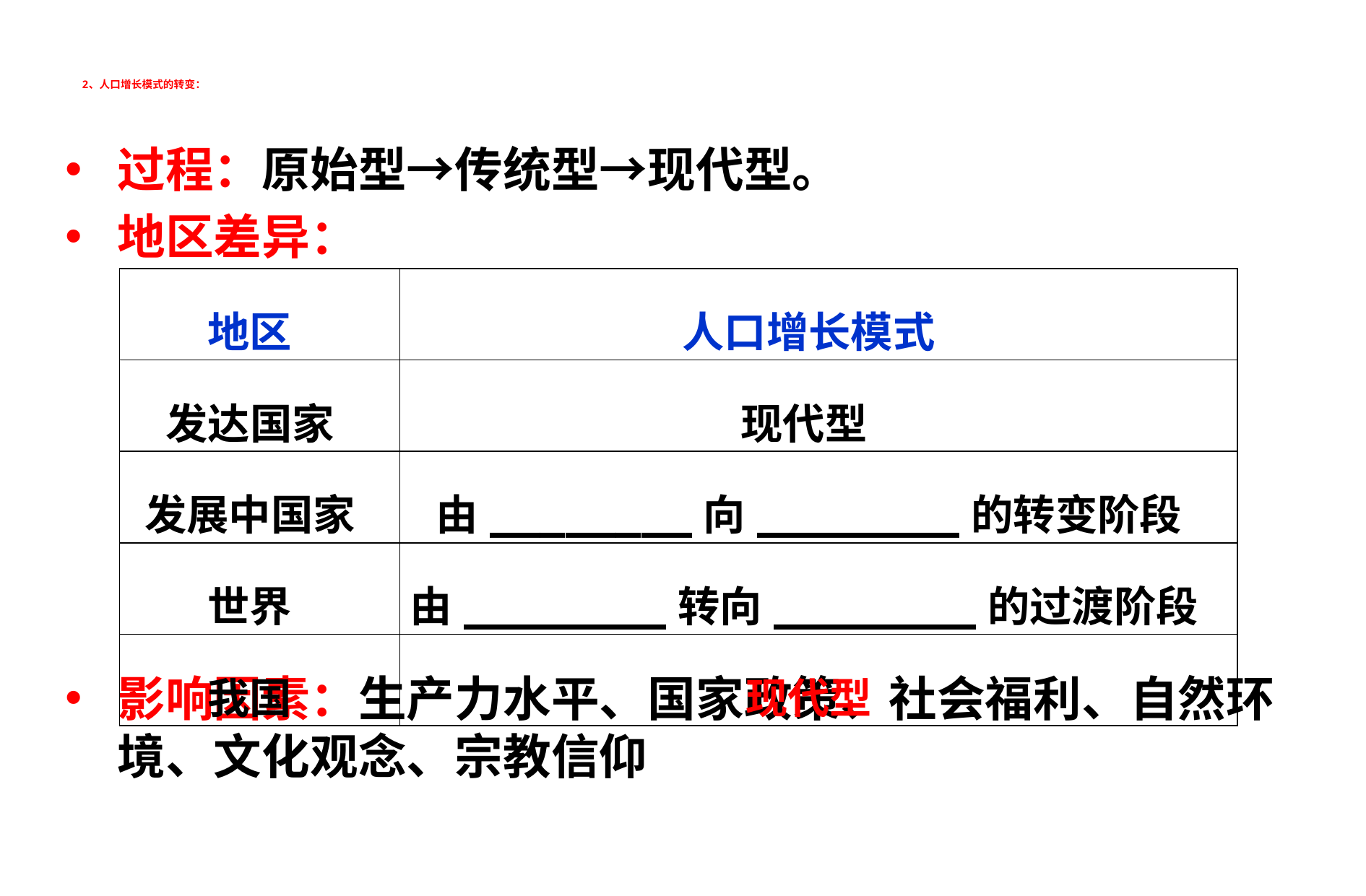

# 2、人口增长模式的转变：
过程：原始型→传统型→现代型。
地区差异：

影响因素：生产力水平、国家政策、社会福利、自然环境、文化观念、宗教信仰
| 地区 | 人口增长模式 |
| --- | --- |
| 发达国家 | 现代型 |
| 发展中国家 | 由\_\_\_\_\_\_\_\_向\_\_\_\_\_\_\_\_的转变阶段 |
| 世界 | 由\_\_\_\_\_\_\_\_转向\_\_\_\_\_\_\_\_的过渡阶段 |
| 我国 | 现代型 |